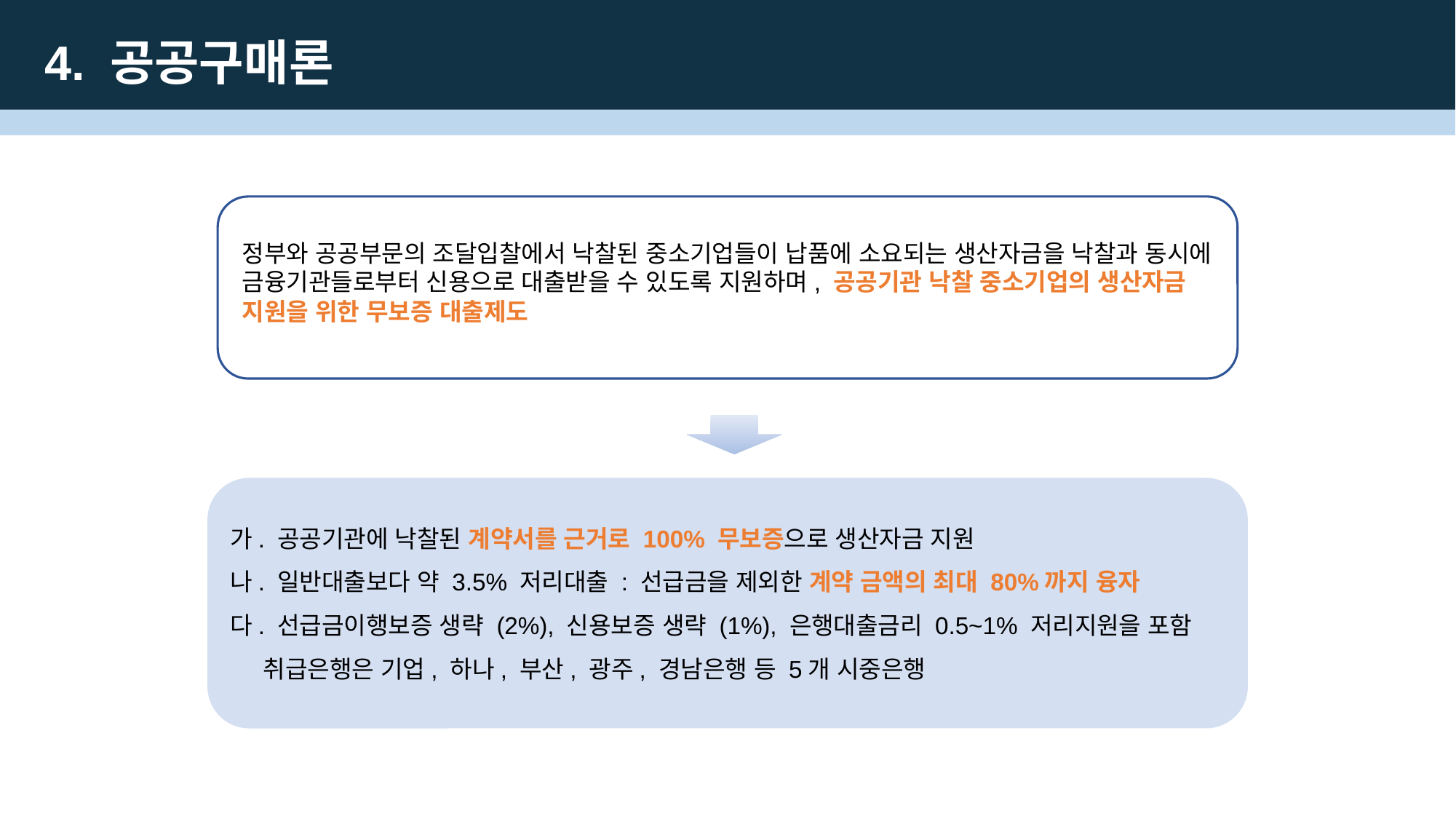

4. 공공구매론

정부와 공공부문의 조달입찰에서 낙찰된 중소기업들이 납품에 소요되는 생산자금을 낙찰과 동시에 금융기관들로부터 신용으로 대출받을 수 있도록 지원하며, 공공기관 낙찰 중소기업의 생산자금 지원을 위한 무보증 대출제도

가. 공공기관에 낙찰된 계약서를 근거로 100% 무보증으로 생산자금 지원
나. 일반대출보다 약 3.5% 저리대출 : 선급금을 제외한 계약 금액의 최대 80%까지 융자
다. 선급금이행보증 생략 (2%), 신용보증 생략 (1%), 은행대출금리 0.5~1% 저리지원을 포함
    취급은행은 기업, 하나, 부산, 광주, 경남은행 등 5개 시중은행